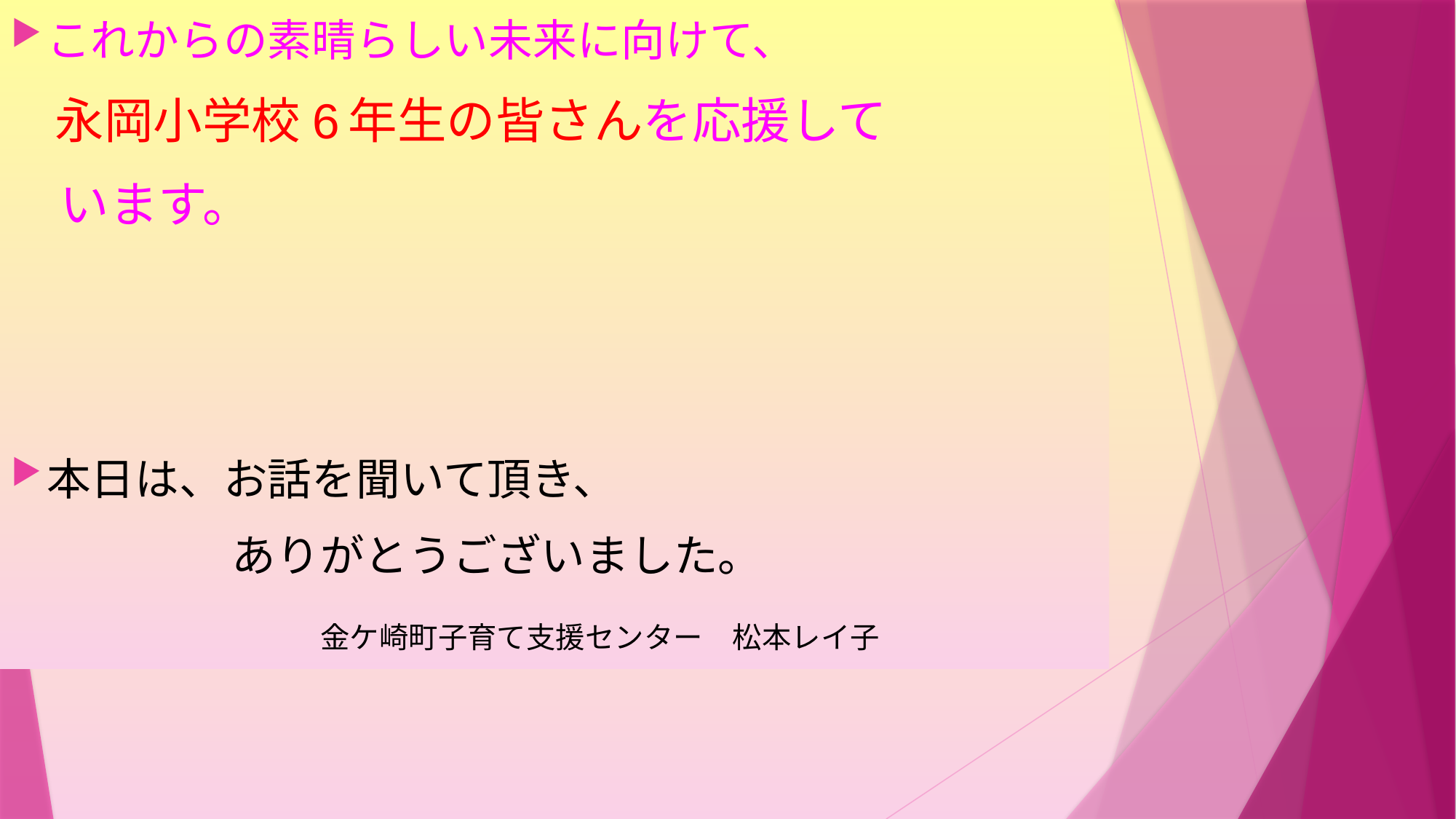

これからの素晴らしい未来に向けて、
　永岡小学校6年生の皆さんを応援して
　います。

本日は、お話を聞いて頂き、
　　　　　ありがとうございました。
　　　　　　　金ケ崎町子育て支援センター　松本レイ子